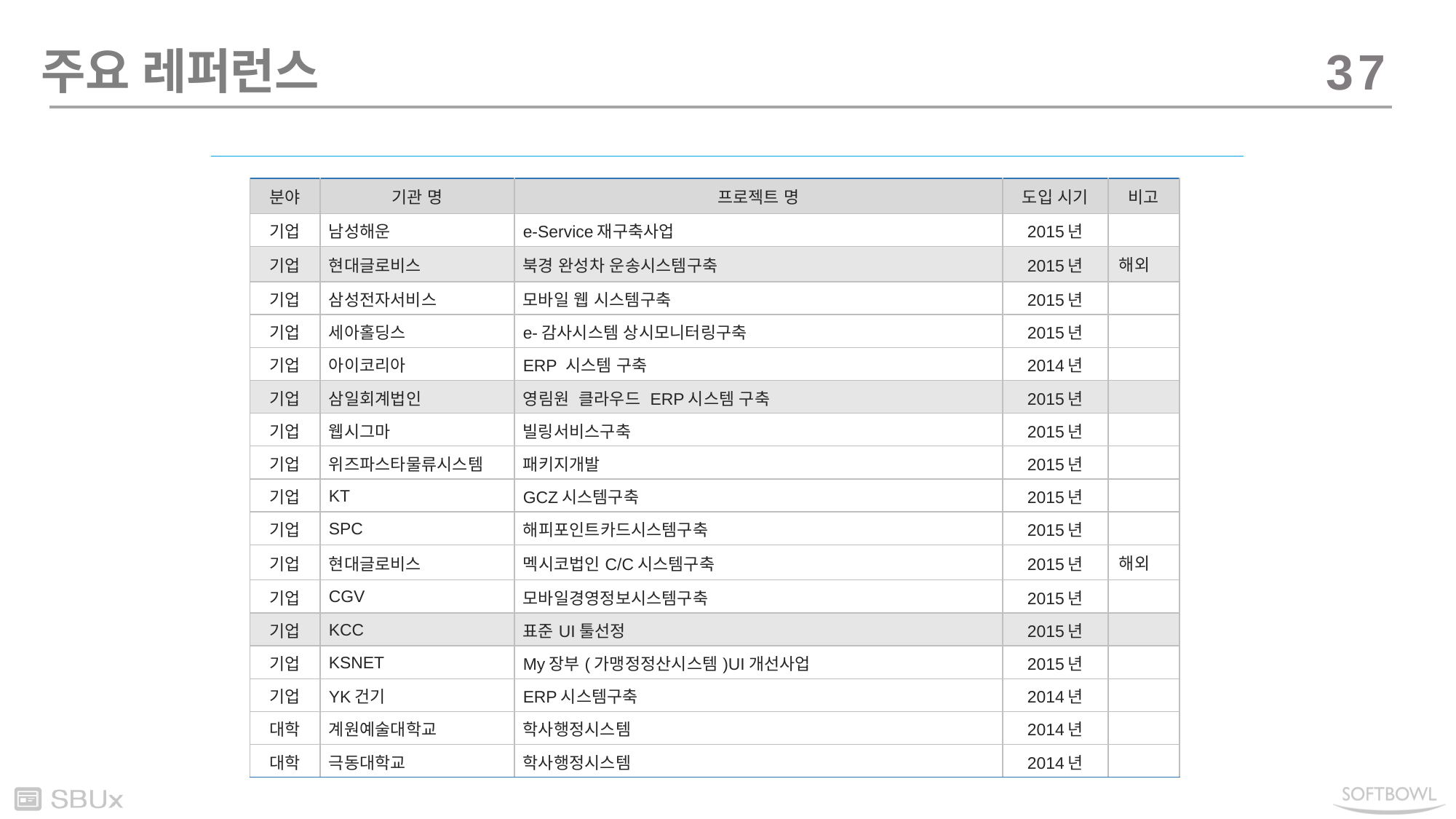

주요 레퍼런스
37

| 분야 | 기관 명 | 프로젝트 명 | 도입 시기 | 비고 |
| --- | --- | --- | --- | --- |
| 기업 | 남성해운 | e-Service재구축사업 | 2015년 |  |
| 기업 | 현대글로비스 | 북경 완성차 운송시스템구축 | 2015년 | 해외 |
| 기업 | 삼성전자서비스 | 모바일 웹 시스템구축 | 2015년 |  |
| 기업 | 세아홀딩스 | e-감사시스템 상시모니터링구축 | 2015년 |  |
| 기업 | 아이코리아 | ERP 시스템 구축 | 2014년 |  |
| 기업 | 삼일회계법인 | 영림원 클라우드 ERP시스템 구축 | 2015년 |  |
| 기업 | 웹시그마 | 빌링서비스구축 | 2015년 |  |
| 기업 | 위즈파스타물류시스템 | 패키지개발 | 2015년 |  |
| 기업 | KT | GCZ시스템구축 | 2015년 |  |
| 기업 | SPC | 해피포인트카드시스템구축 | 2015년 |  |
| 기업 | 현대글로비스 | 멕시코법인C/C시스템구축 | 2015년 | 해외 |
| 기업 | CGV | 모바일경영정보시스템구축 | 2015년 |  |
| 기업 | KCC | 표준UI툴선정 | 2015년 |  |
| 기업 | KSNET | My장부(가맹정정산시스템)UI개선사업 | 2015년 |  |
| 기업 | YK건기 | ERP시스템구축 | 2014년 |  |
| 대학 | 계원예술대학교 | 학사행정시스템 | 2014년 |  |
| 대학 | 극동대학교 | 학사행정시스템 | 2014년 |  |